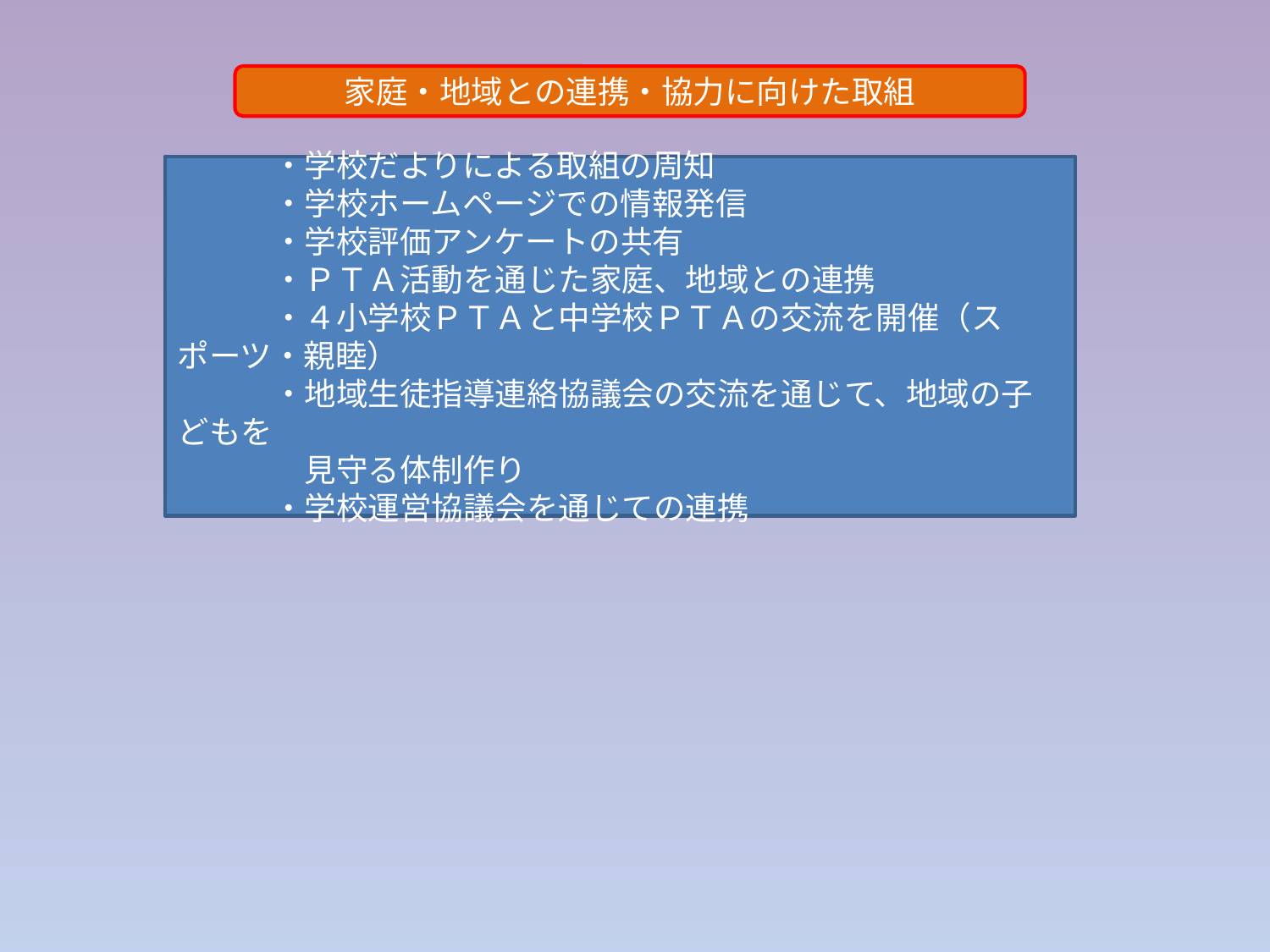

家庭・地域との連携・協力に向けた取組
　　　・学校だよりによる取組の周知
　　　・学校ホームページでの情報発信
　　　・学校評価アンケートの共有
　　　・ＰＴＡ活動を通じた家庭、地域との連携
　　　・４小学校ＰＴＡと中学校ＰＴＡの交流を開催（スポーツ・親睦）
　　　・地域生徒指導連絡協議会の交流を通じて、地域の子どもを
　　　　見守る体制作り
　　　・学校運営協議会を通じての連携